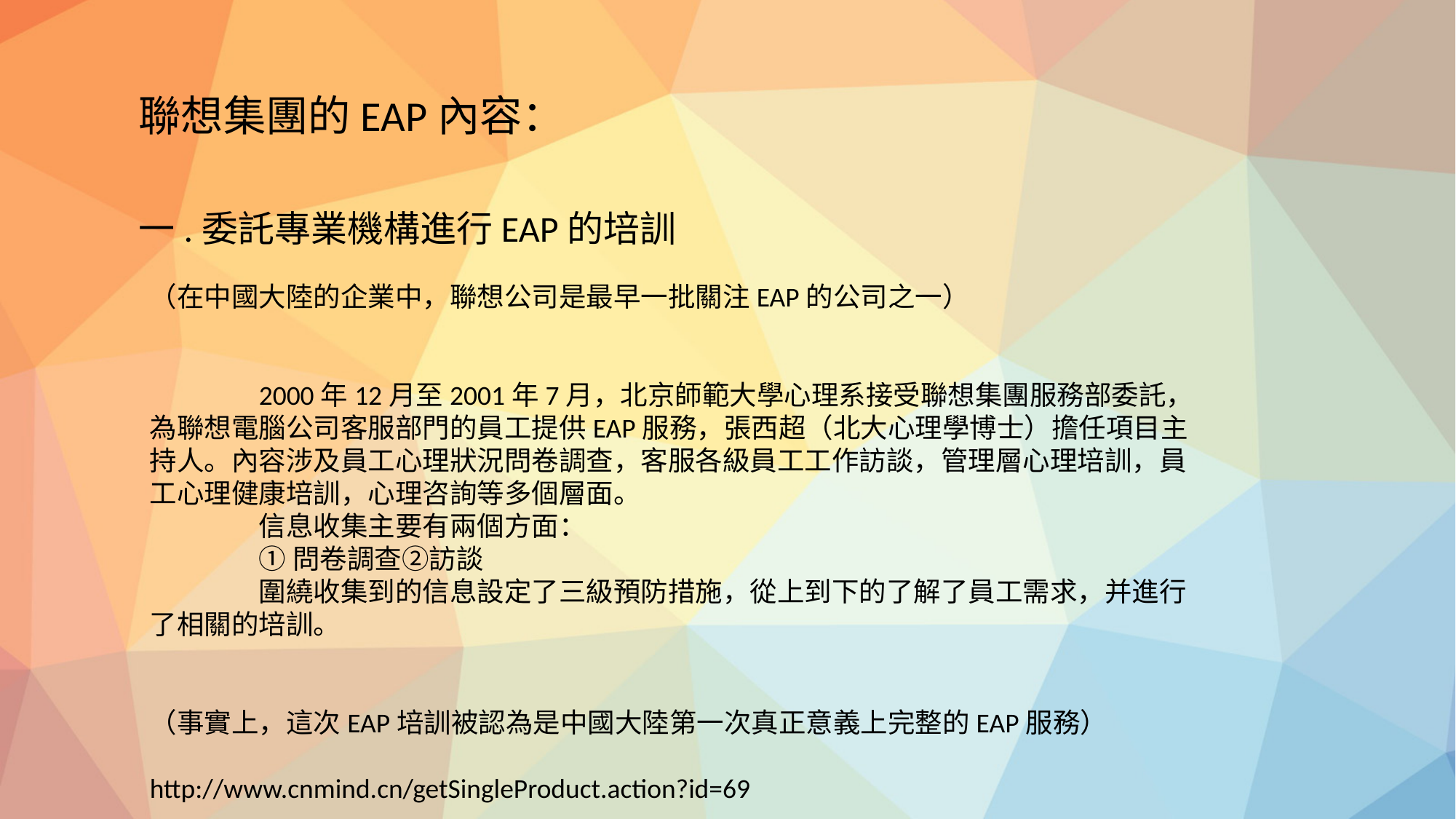

聯想集團的EAP內容：

一.委託專業機構進行EAP的培訓
（在中國大陸的企業中，聯想公司是最早一批關注EAP的公司之一）

	2000年12月至2001年7月，北京師範大學心理系接受聯想集團服務部委託，為聯想電腦公司客服部門的員工提供EAP服務，張西超（北大心理學博士）擔任項目主持人。內容涉及員工心理狀況問卷調查，客服各級員工工作訪談，管理層心理培訓，員工心理健康培訓，心理咨詢等多個層面。
	信息收集主要有兩個方面：
	①問卷調查②訪談
	圍繞收集到的信息設定了三級預防措施，從上到下的了解了員工需求，并進行了相關的培訓。

（事實上，這次EAP培訓被認為是中國大陸第一次真正意義上完整的EAP服務）

http://www.cnmind.cn/getSingleProduct.action?id=69